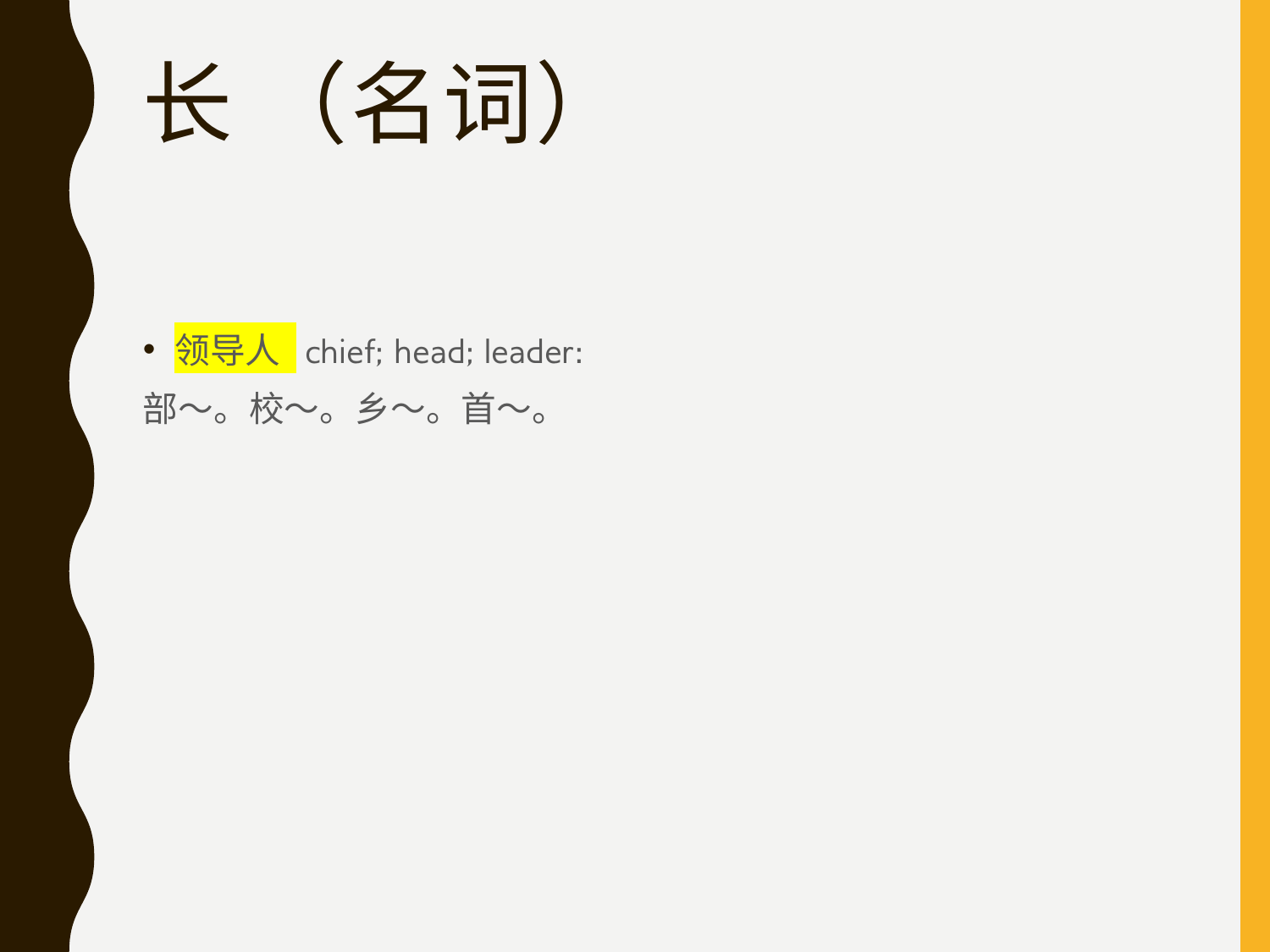

# 长 （名词）
领导人  chief; head; leader:
部～。校～。乡～。首～。